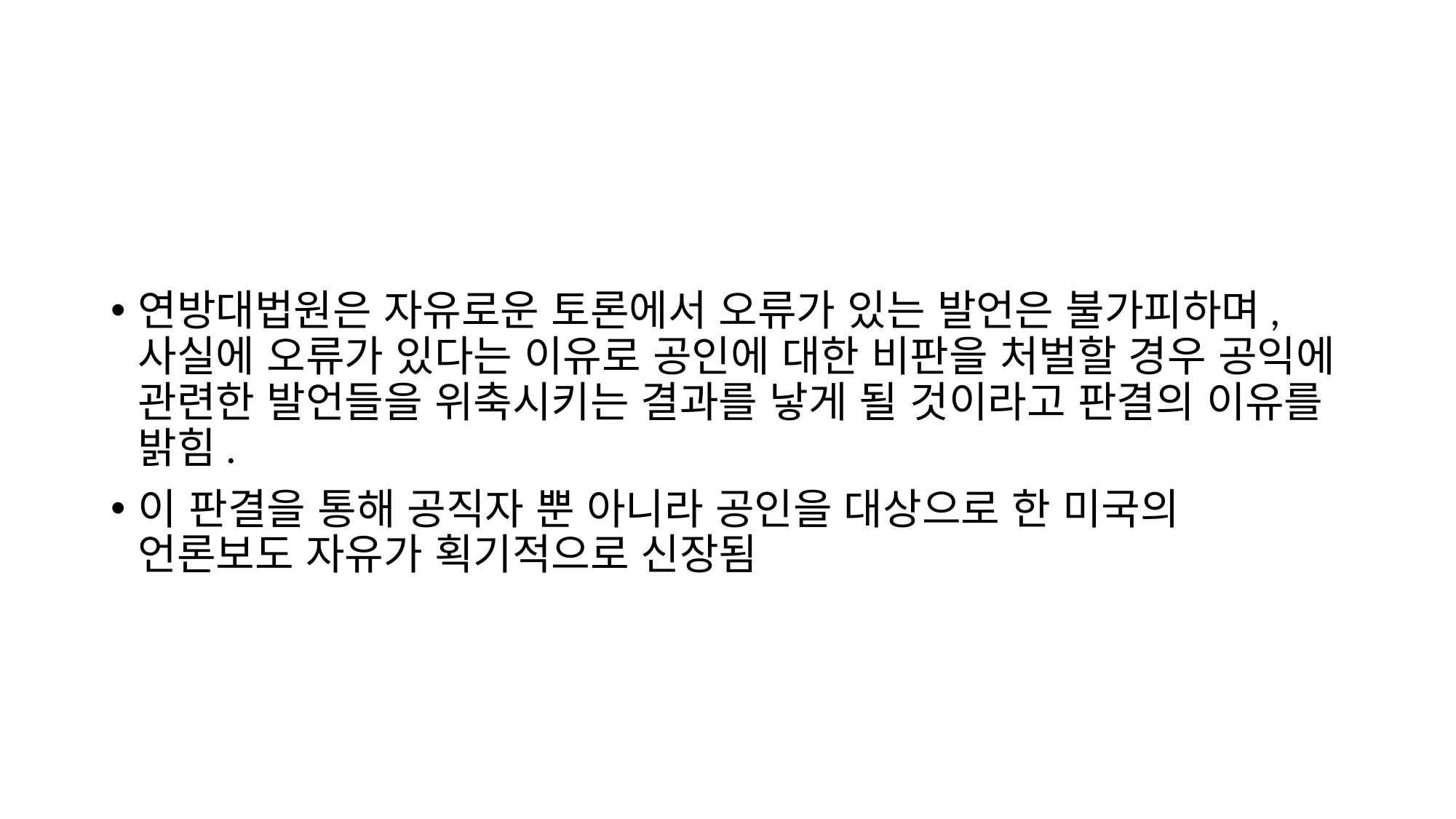

#

연방대법원은 자유로운 토론에서 오류가 있는 발언은 불가피하며, 사실에 오류가 있다는 이유로 공인에 대한 비판을 처벌할 경우 공익에 관련한 발언들을 위축시키는 결과를 낳게 될 것이라고 판결의 이유를 밝힘.
이 판결을 통해 공직자 뿐 아니라 공인을 대상으로 한 미국의 언론보도 자유가 획기적으로 신장됨